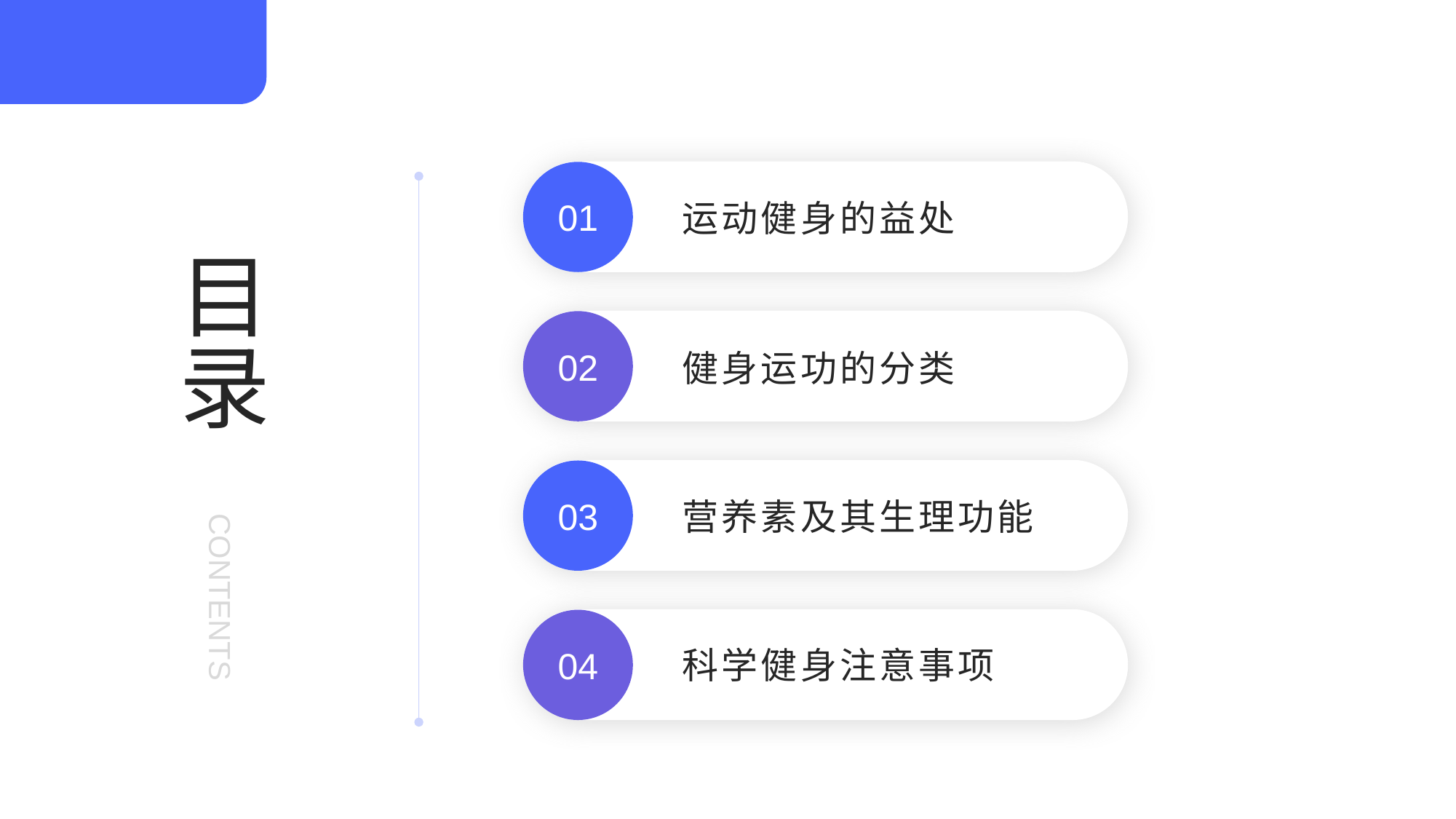

01
运动健身的益处
目录

02
健身运功的分类

03
营养素及其生理功能
CONTENTS

04
科学健身注意事项